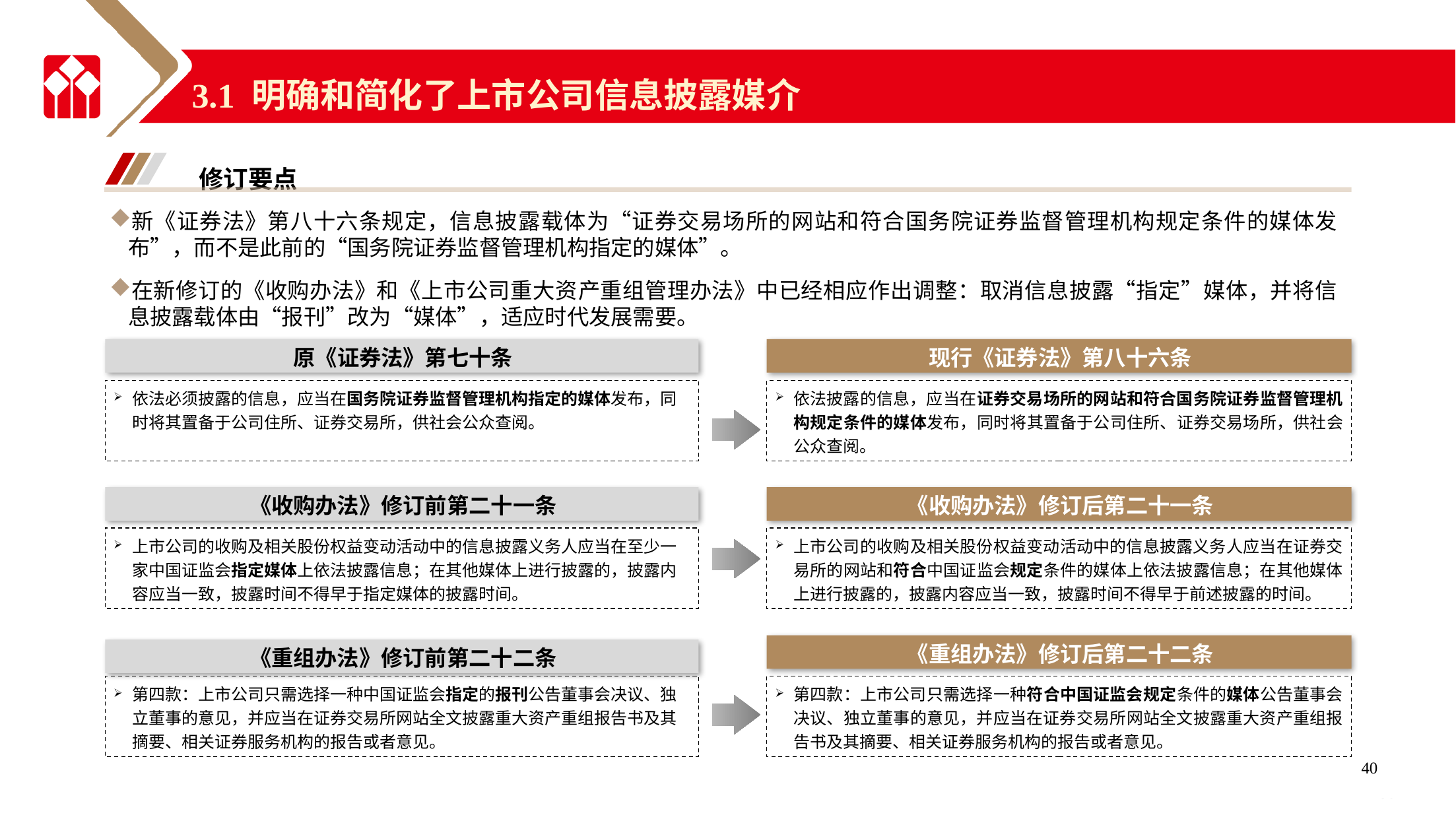

3.1 明确和简化了上市公司信息披露媒介
修订要点

新《证券法》第八十六条规定，信息披露载体为“证券交易场所的网站和符合国务院证券监督管理机构规定条件的媒体发布”，而不是此前的“国务院证券监督管理机构指定的媒体”。
在新修订的《收购办法》和《上市公司重大资产重组管理办法》中已经相应作出调整：取消信息披露“指定”媒体，并将信息披露载体由“报刊”改为“媒体”，适应时代发展需要。

原《证券法》第七十条
现行《证券法》第八十六条
依法披露的信息，应当在证券交易场所的网站和符合国务院证券监督管理机构规定条件的媒体发布，同时将其置备于公司住所、证券交易场所，供社会公众查阅。

依法必须披露的信息，应当在国务院证券监督管理机构指定的媒体发布，同时将其置备于公司住所、证券交易所，供社会公众查阅。

《收购办法》修订前第二十一条
《收购办法》修订后第二十一条
上市公司的收购及相关股份权益变动活动中的信息披露义务人应当在证券交易所的网站和符合中国证监会规定条件的媒体上依法披露信息；在其他媒体上进行披露的，披露内容应当一致，披露时间不得早于前述披露的时间。
上市公司的收购及相关股份权益变动活动中的信息披露义务人应当在至少一家中国证监会指定媒体上依法披露信息；在其他媒体上进行披露的，披露内容应当一致，披露时间不得早于指定媒体的披露时间。

《重组办法》修订后第二十二条
《重组办法》修订前第二十二条
第四款：上市公司只需选择一种符合中国证监会规定条件的媒体公告董事会决议、独立董事的意见，并应当在证券交易所网站全文披露重大资产重组报告书及其摘要、相关证券服务机构的报告或者意见。
第四款：上市公司只需选择一种中国证监会指定的报刊公告董事会决议、独立董事的意见，并应当在证券交易所网站全文披露重大资产重组报告书及其摘要、相关证券服务机构的报告或者意见。

40